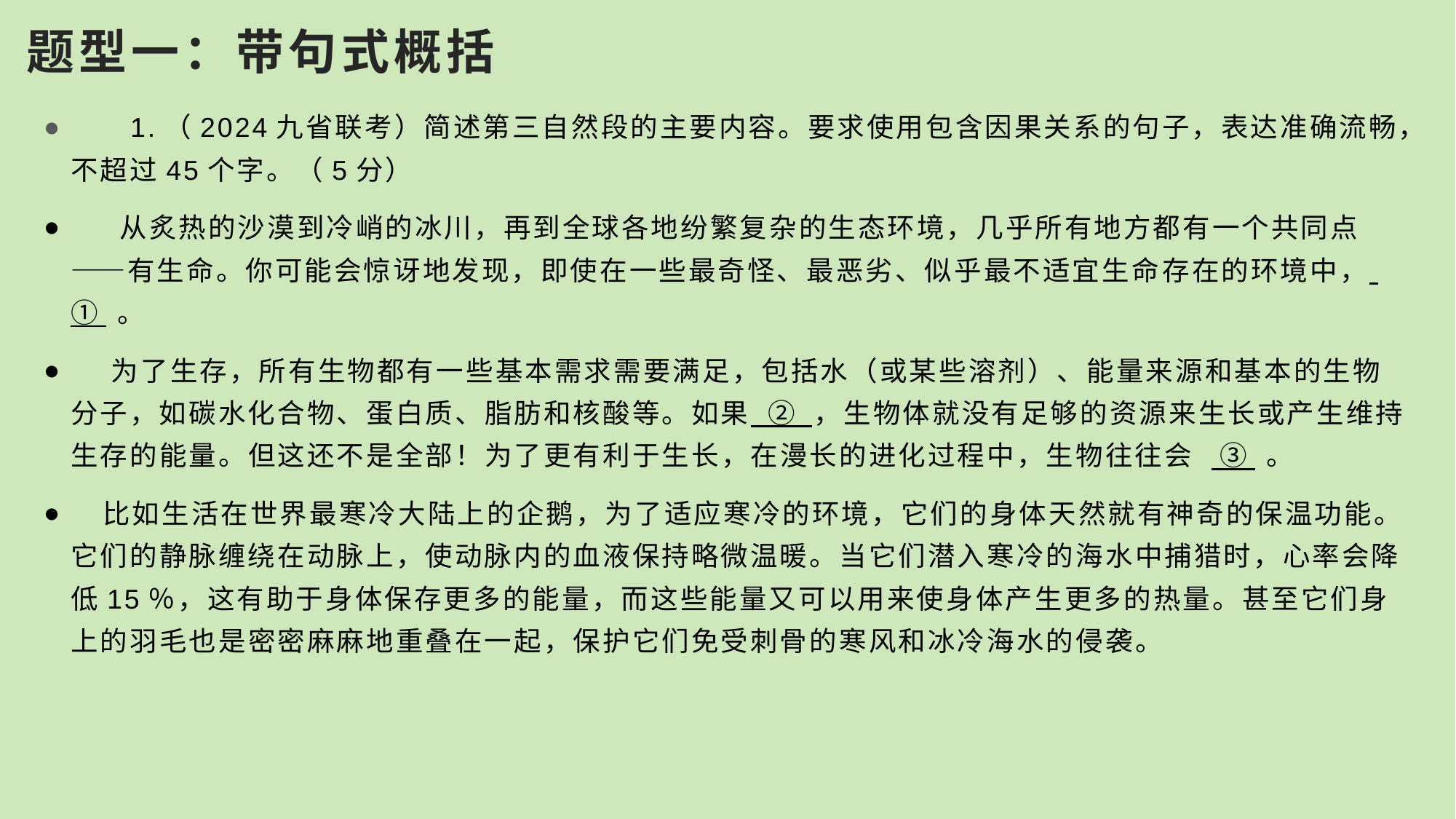

# 题型一：带句式概括
      1.（2024九省联考）简述第三自然段的主要内容。要求使用包含因果关系的句子，表达准确流畅，不超过45个字。（5分）
     从炙热的沙漠到冷峭的冰川，再到全球各地纷繁复杂的生态环境，几乎所有地方都有一个共同点——有生命。你可能会惊讶地发现，即使在一些最奇怪、最恶劣、似乎最不适宜生命存在的环境中，  ①  。
    为了生存，所有生物都有一些基本需求需要满足，包括水（或某些溶剂）、能量来源和基本的生物分子，如碳水化合物、蛋白质、脂肪和核酸等。如果  ②  ，生物体就没有足够的资源来生长或产生维持生存的能量。但这还不是全部！为了更有利于生长，在漫长的进化过程中，生物往往会   ③  。
   比如生活在世界最寒冷大陆上的企鹅，为了适应寒冷的环境，它们的身体天然就有神奇的保温功能。它们的静脉缠绕在动脉上，使动脉内的血液保持略微温暖。当它们潜入寒冷的海水中捕猎时，心率会降低15％，这有助于身体保存更多的能量，而这些能量又可以用来使身体产生更多的热量。甚至它们身上的羽毛也是密密麻麻地重叠在一起，保护它们免受刺骨的寒风和冰冷海水的侵袭。